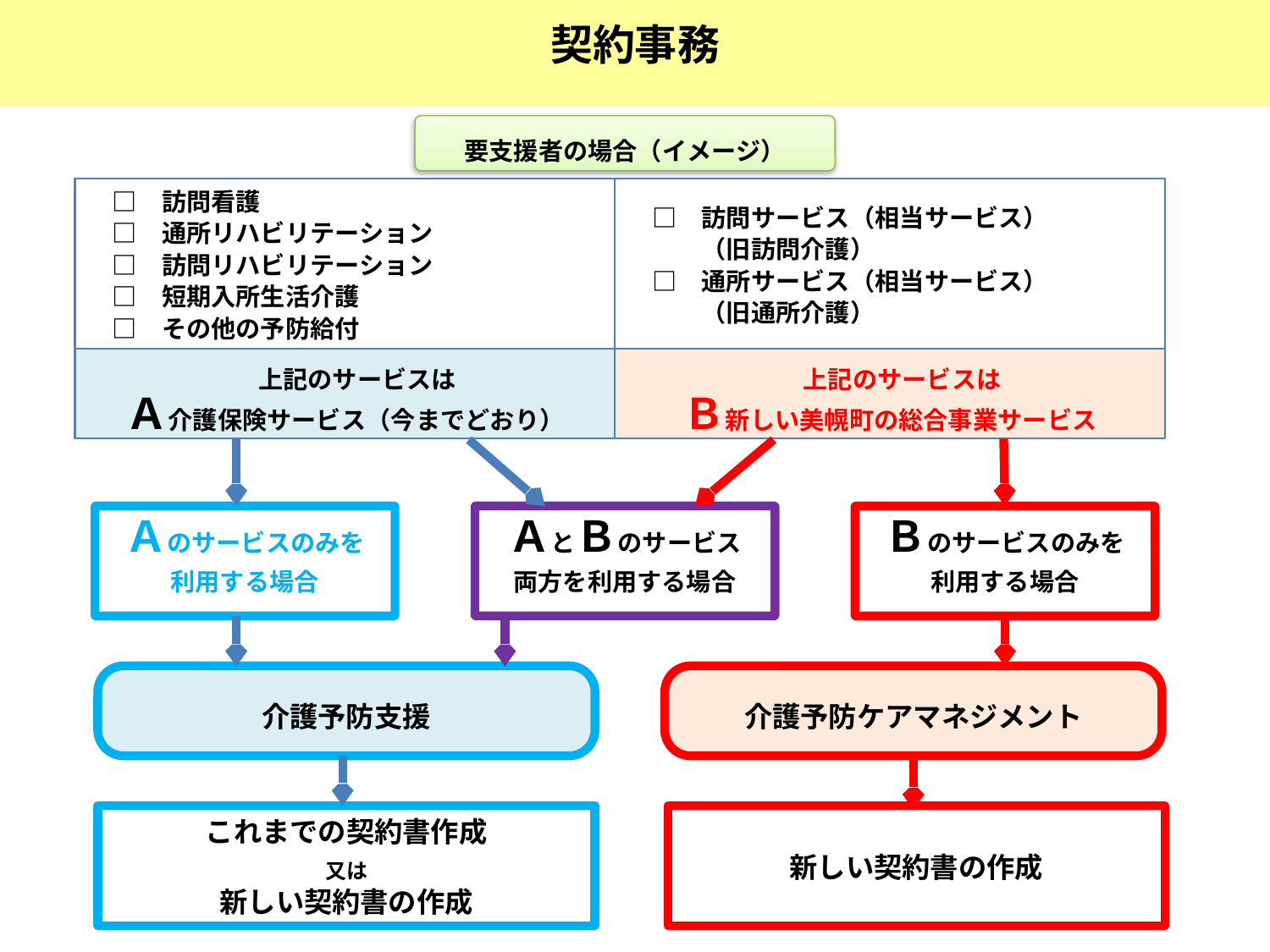

契約事務
要支援者の場合（イメージ）
　□　訪問看護
　□　通所リハビリテーション
　□　訪問リハビリテーション
　□　短期入所生活介護
　□　その他の予防給付
　□　訪問サービス（相当サービス）
　　　（旧訪問介護）
　□　通所サービス（相当サービス）
　　　（旧通所介護）
　上記のサービスは
Ａ介護保険サービス（今までどおり）
　上記のサービスは
Ｂ新しい美幌町の総合事業サービス
Ａのサービスのみを
利用する場合
ＡとＢのサービス
両方を利用する場合
Ｂのサービスのみを
利用する場合
介護予防支援
介護予防ケアマネジメント
これまでの契約書作成
又は
新しい契約書の作成
新しい契約書の作成